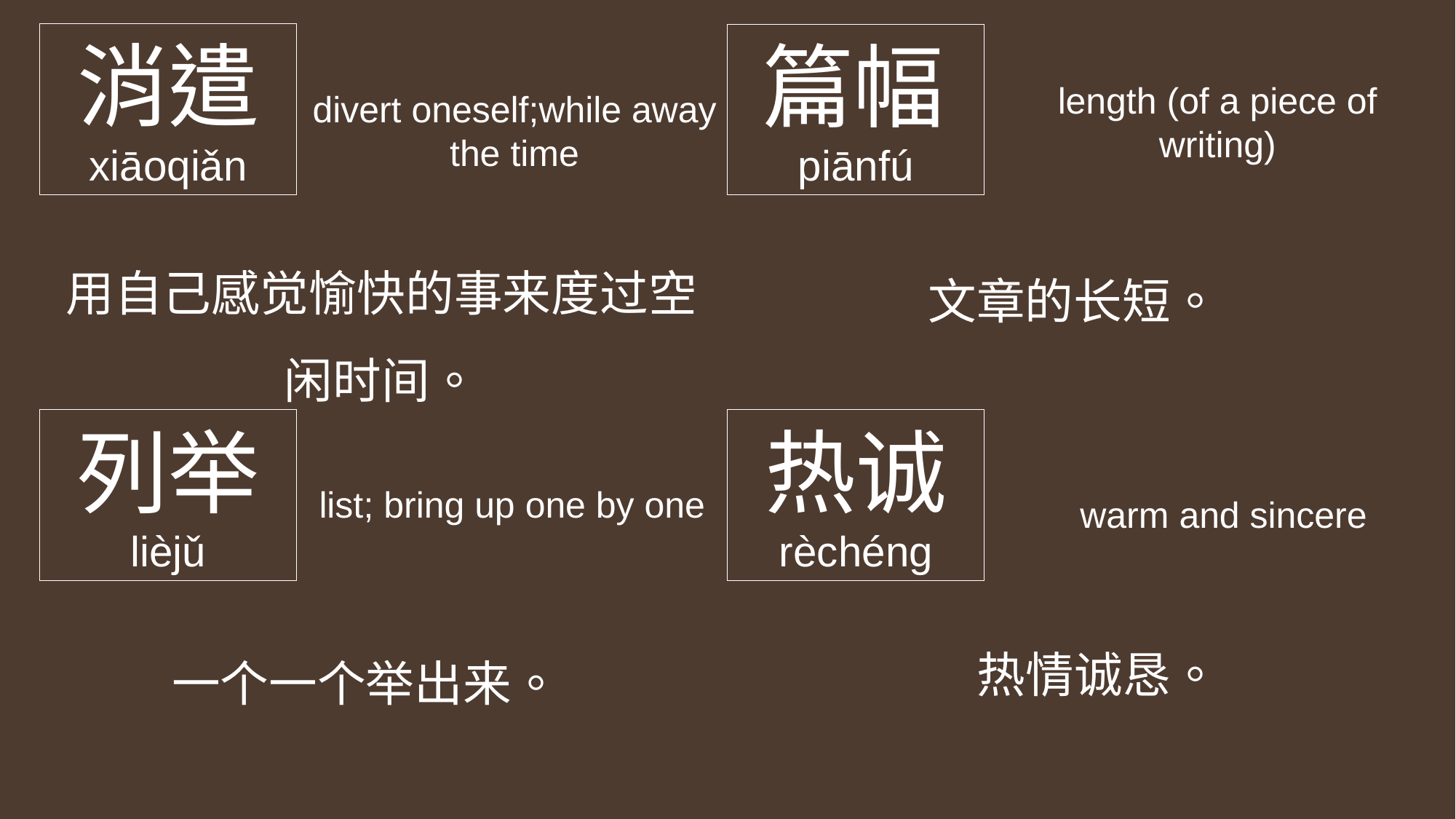

消遣
xiāoqiǎn
篇幅
piānfú
length (of a piece of writing)
divert oneself;while away the time
用自己感觉愉快的事来度过空闲时间。
文章的长短。
列举
lièjǔ
热诚
rèchéng
list; bring up one by one
warm and sincere
热情诚恳。
一个一个举出来。